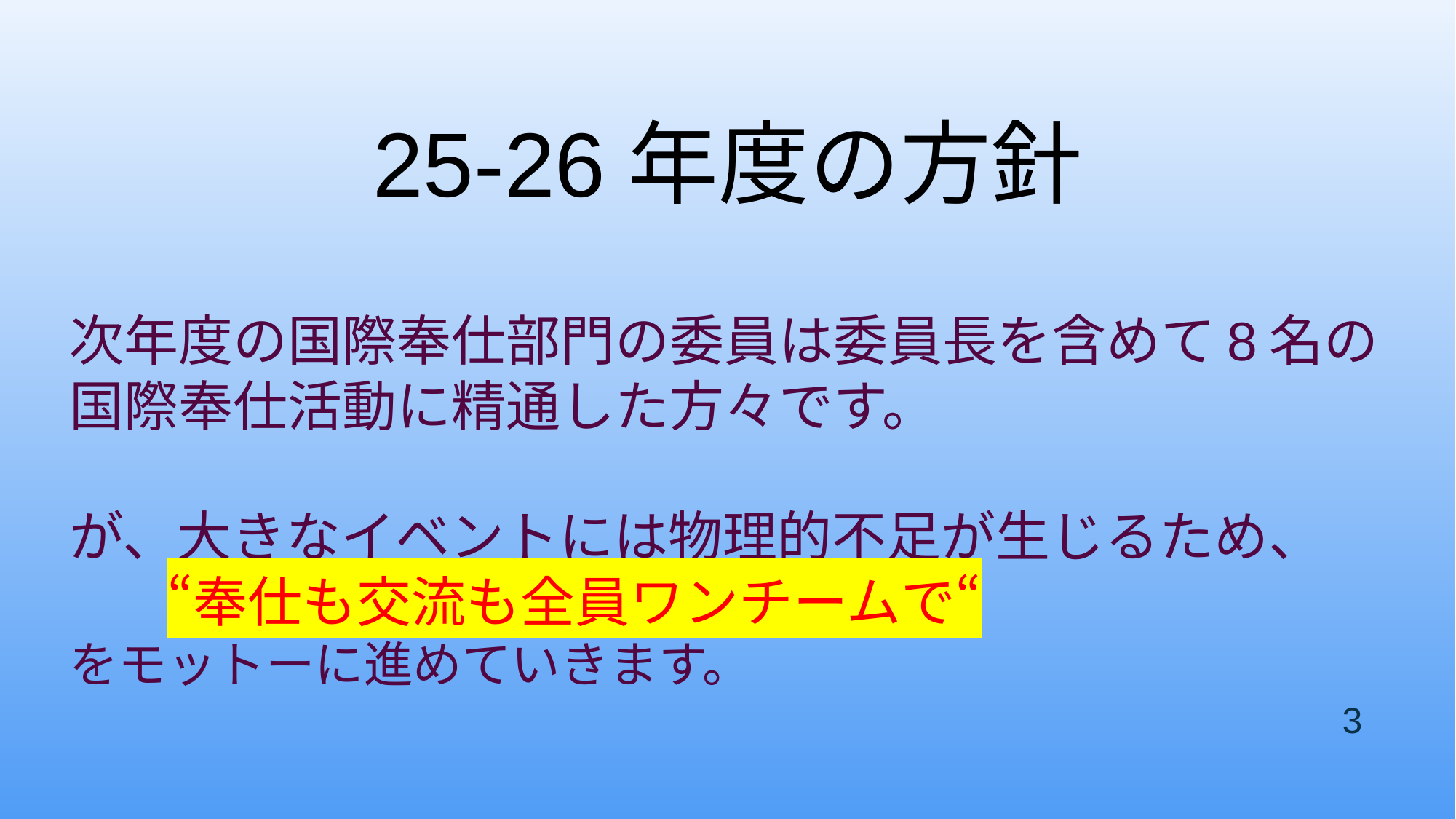

25-26年度の方針
# 次年度の国際奉仕部門の委員は委員長を含めて8名の 国際奉仕活動に精通した方々です。 が、大きなイベントには物理的不足が生じるため、 　　“奉仕も交流も全員ワンチームで“ をモットーに進めていきます。

3